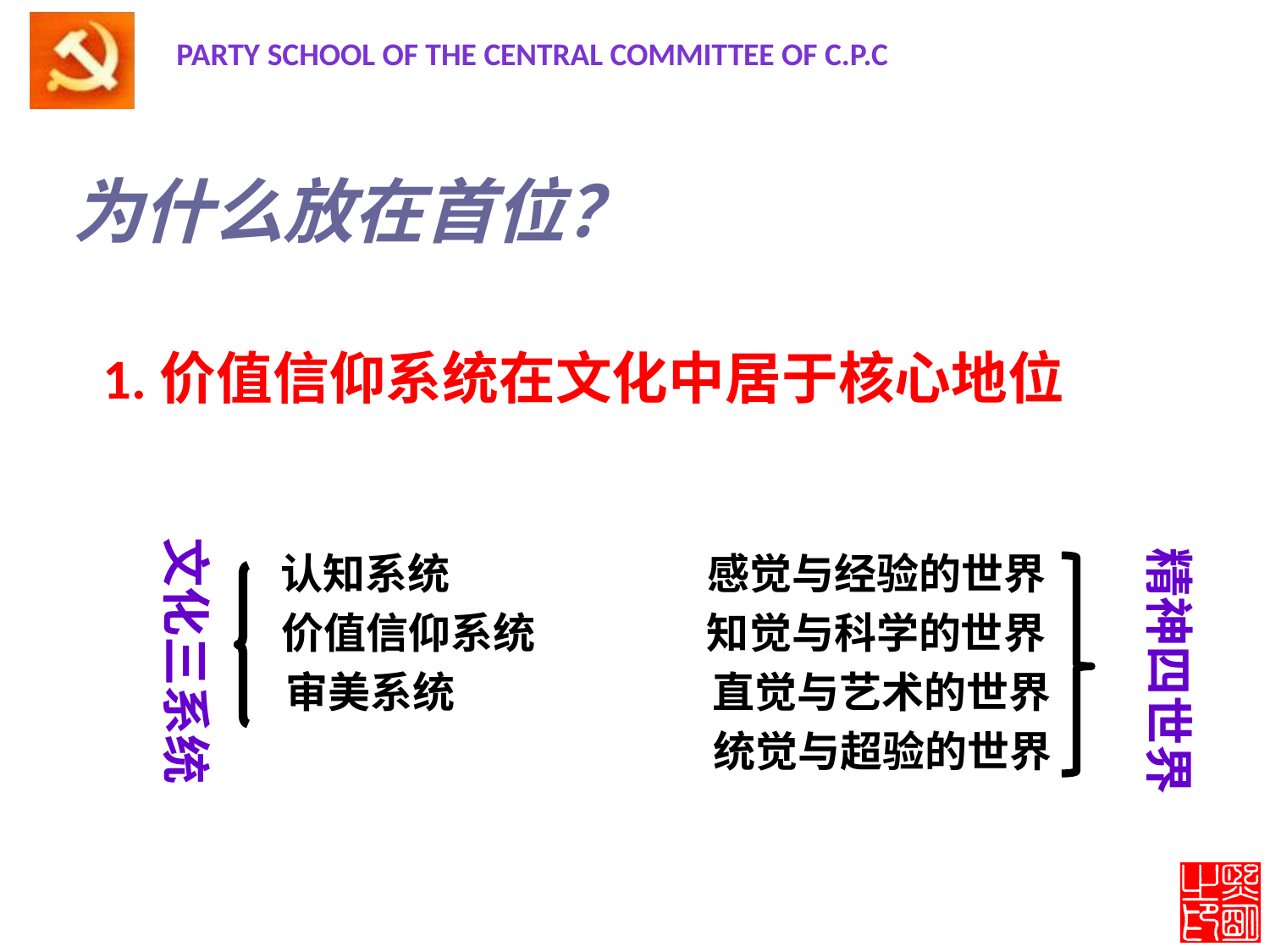

# 为什么放在首位？
 1.价值信仰系统在文化中居于核心地位

  认知系统                           感觉与经验的世界
  价值信仰系统                  知觉与科学的世界
   审美系统                           直觉与艺术的世界
                                                统觉与超验的世界
文化三系统
精神四世界